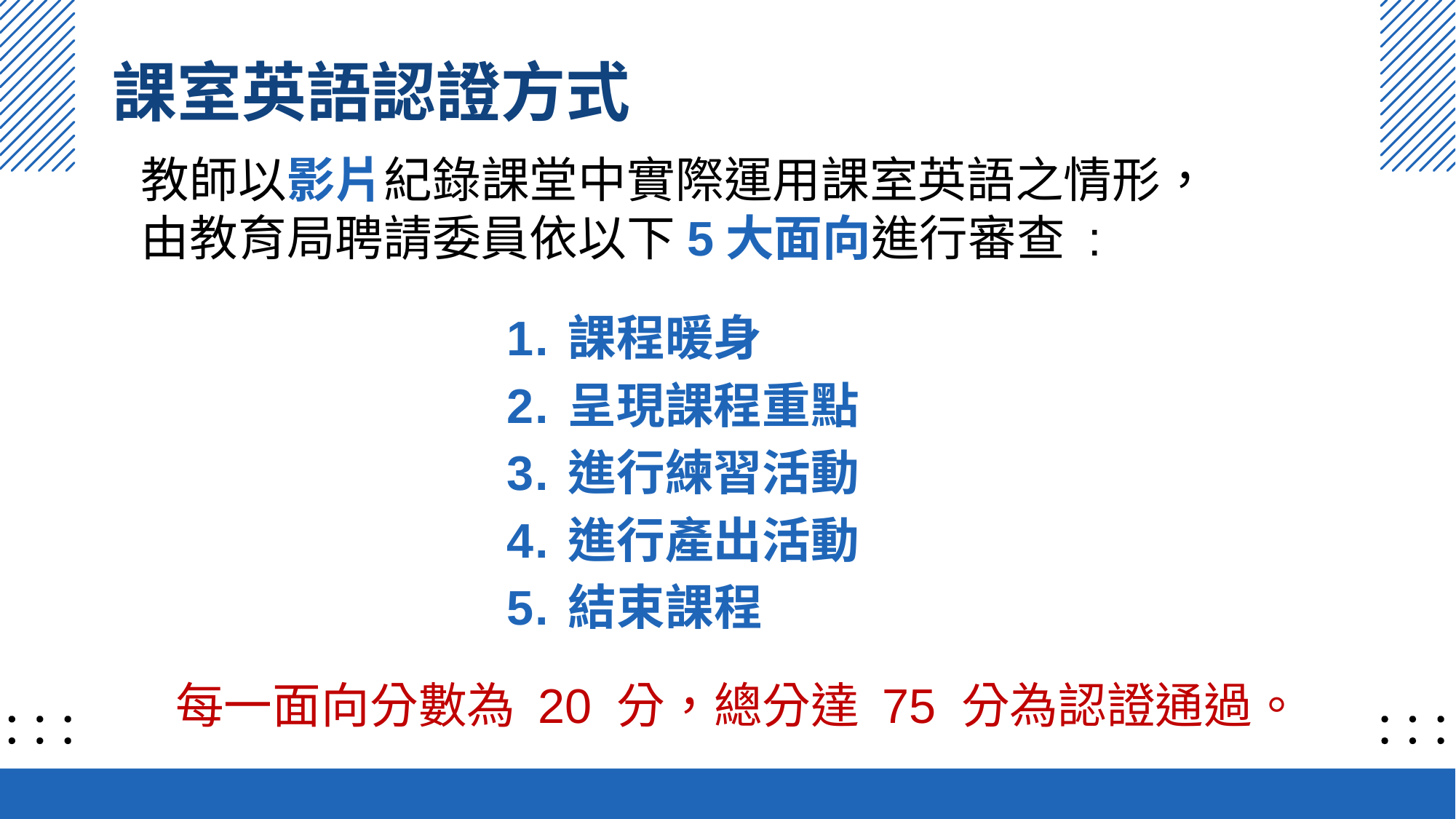

課室英語認證方式
教師以影片紀錄課堂中實際運用課室英語之情形，
由教育局聘請委員依以下5大面向進行審查 :

課程暖身
呈現課程重點
進行練習活動
進行產出活動
結束課程

每一面向分數為 20 分，總分達 75 分為認證通過。